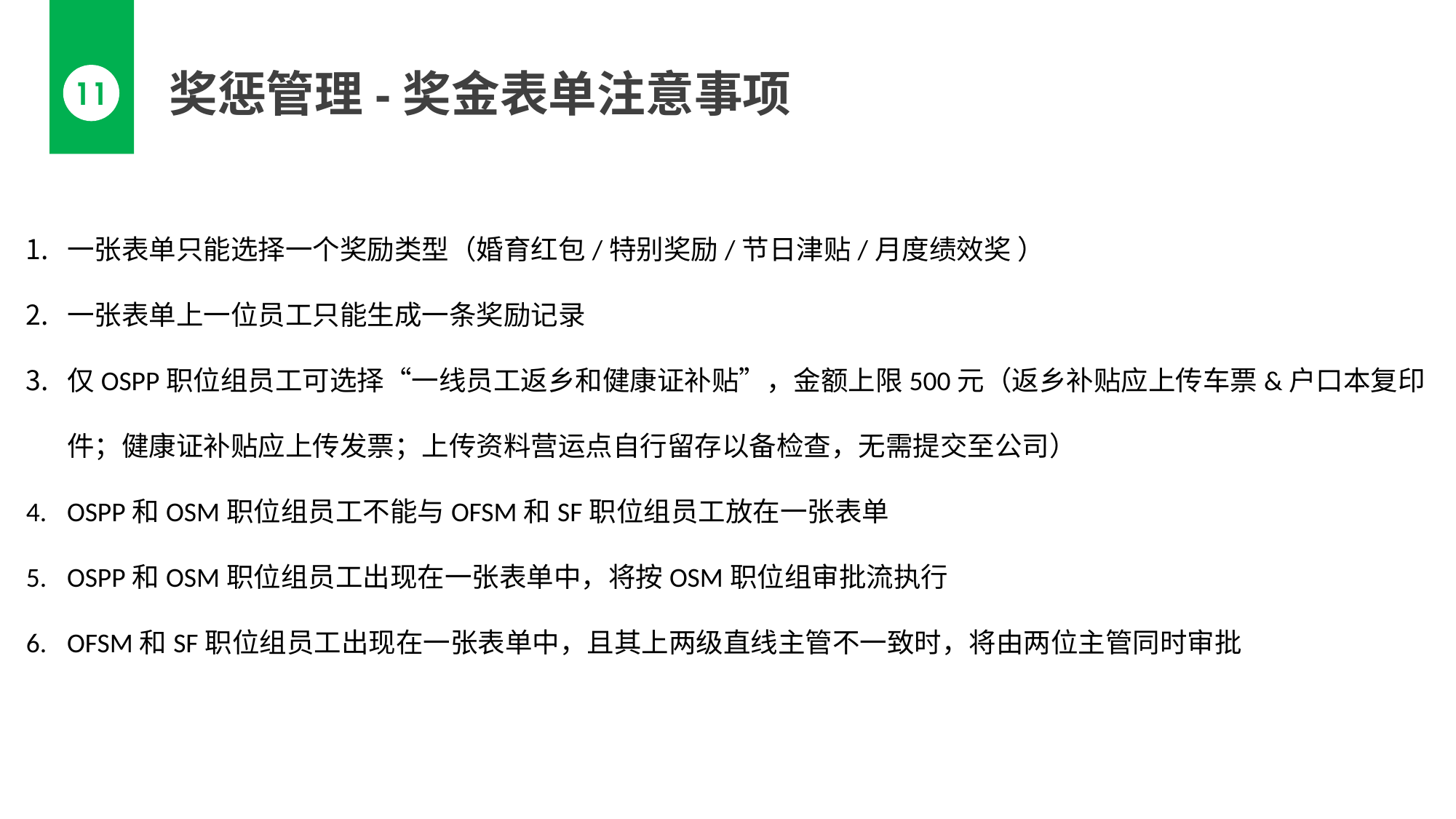

奖惩管理-奖金表单注意事项
11
一张表单只能选择一个奖励类型（婚育红包/特别奖励/节日津贴/月度绩效奖 ）
一张表单上一位员工只能生成一条奖励记录
仅OSPP职位组员工可选择“一线员工返乡和健康证补贴”，金额上限500元（返乡补贴应上传车票&户口本复印件；健康证补贴应上传发票；上传资料营运点自行留存以备检查，无需提交至公司）
OSPP和OSM职位组员工不能与OFSM和SF职位组员工放在一张表单
OSPP和OSM职位组员工出现在一张表单中，将按OSM职位组审批流执行
OFSM和SF职位组员工出现在一张表单中，且其上两级直线主管不一致时，将由两位主管同时审批